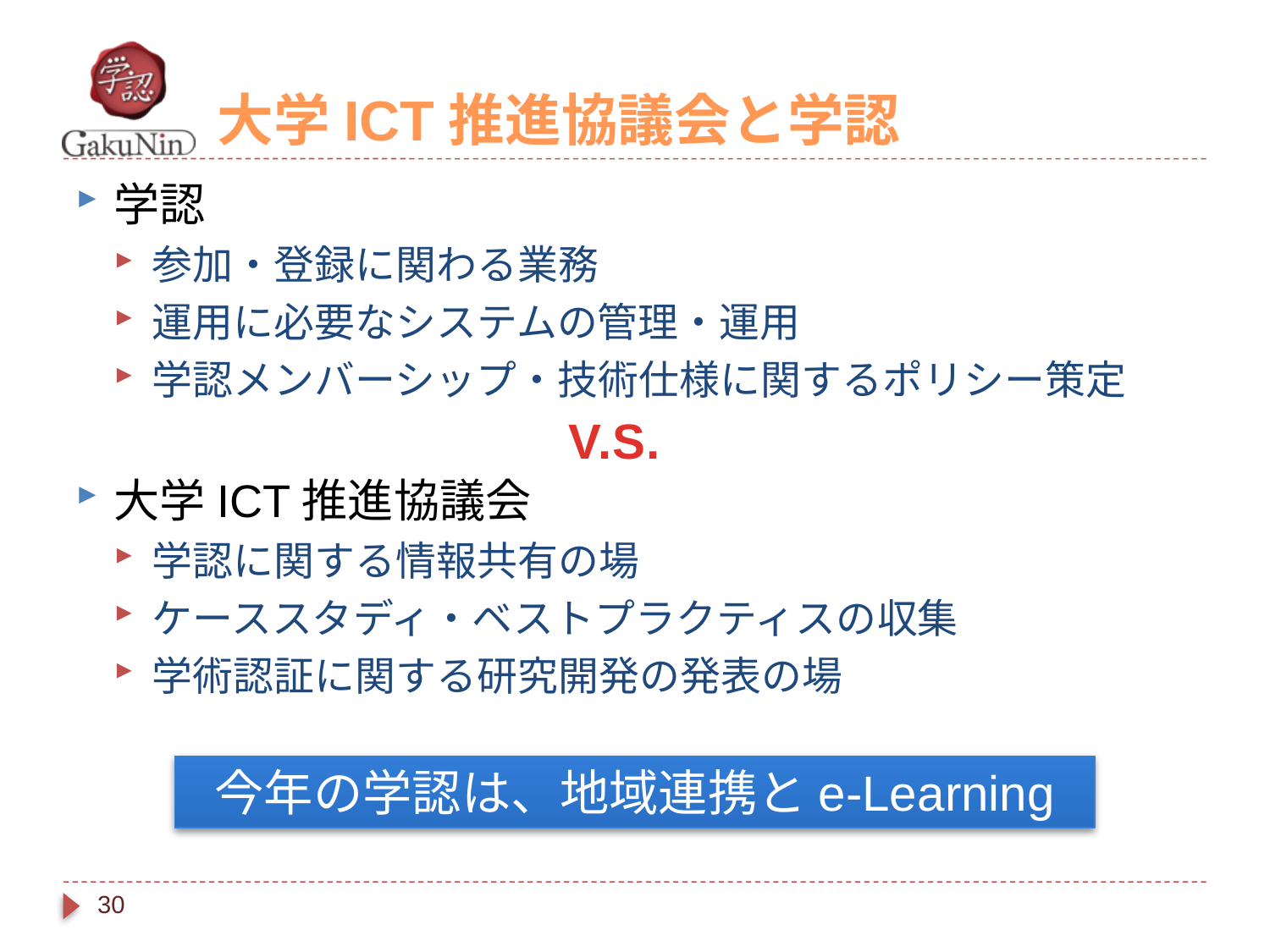

# 大学ICT推進協議会と学認
学認
参加・登録に関わる業務
運用に必要なシステムの管理・運用
学認メンバーシップ・技術仕様に関するポリシー策定

大学ICT推進協議会
学認に関する情報共有の場
ケーススタディ・ベストプラクティスの収集
学術認証に関する研究開発の発表の場

V.S.
今年の学認は、地域連携とe-Learning
30